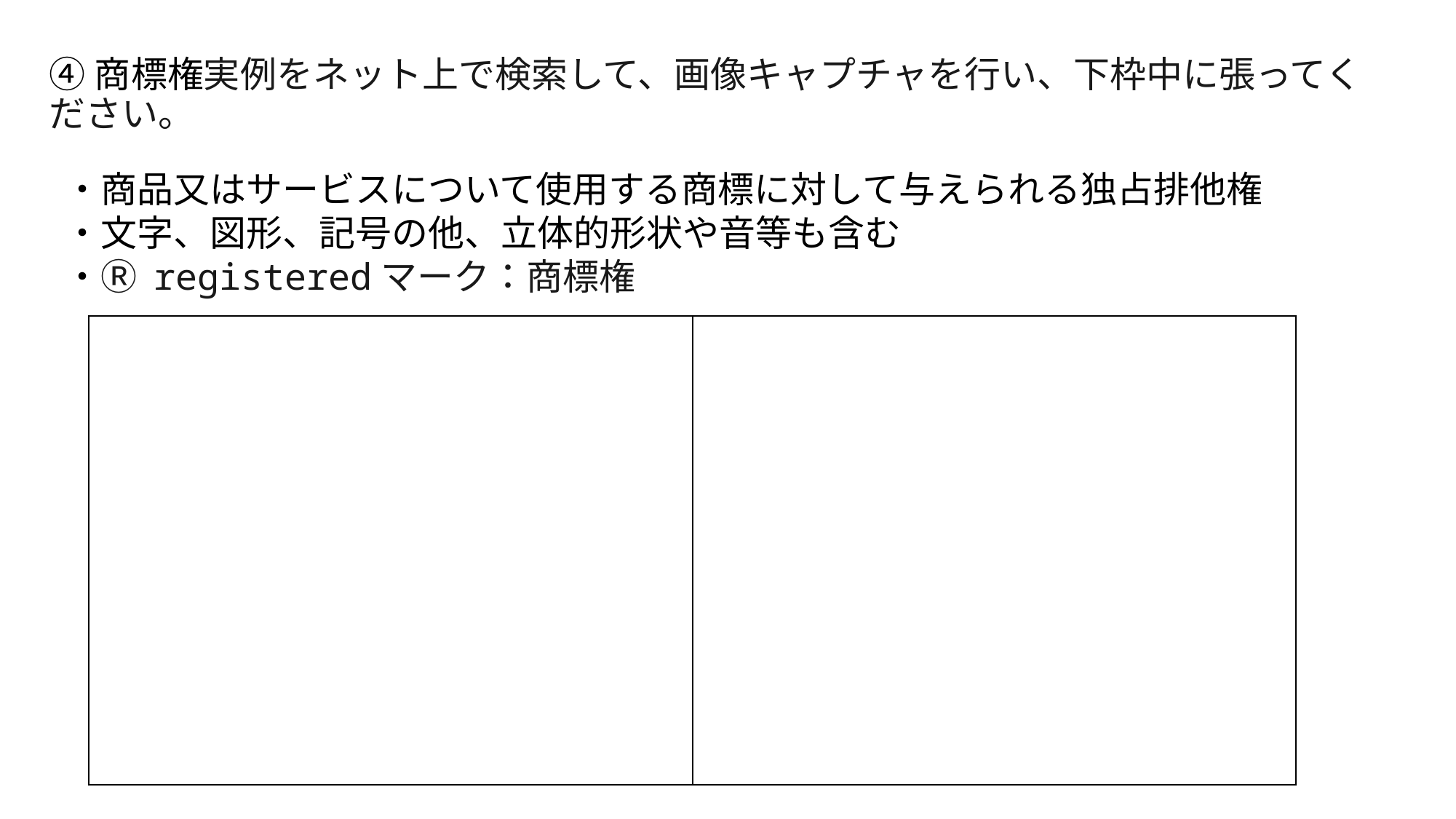

# ④商標権実例をネット上で検索して、画像キャプチャを行い、下枠中に張ってください。
・商品又はサービスについて使用する商標に対して与えられる独占排他権
・文字、図形、記号の他、立体的形状や音等も含む
・Ⓡ registeredマーク：商標権
|  |  |
| --- | --- |